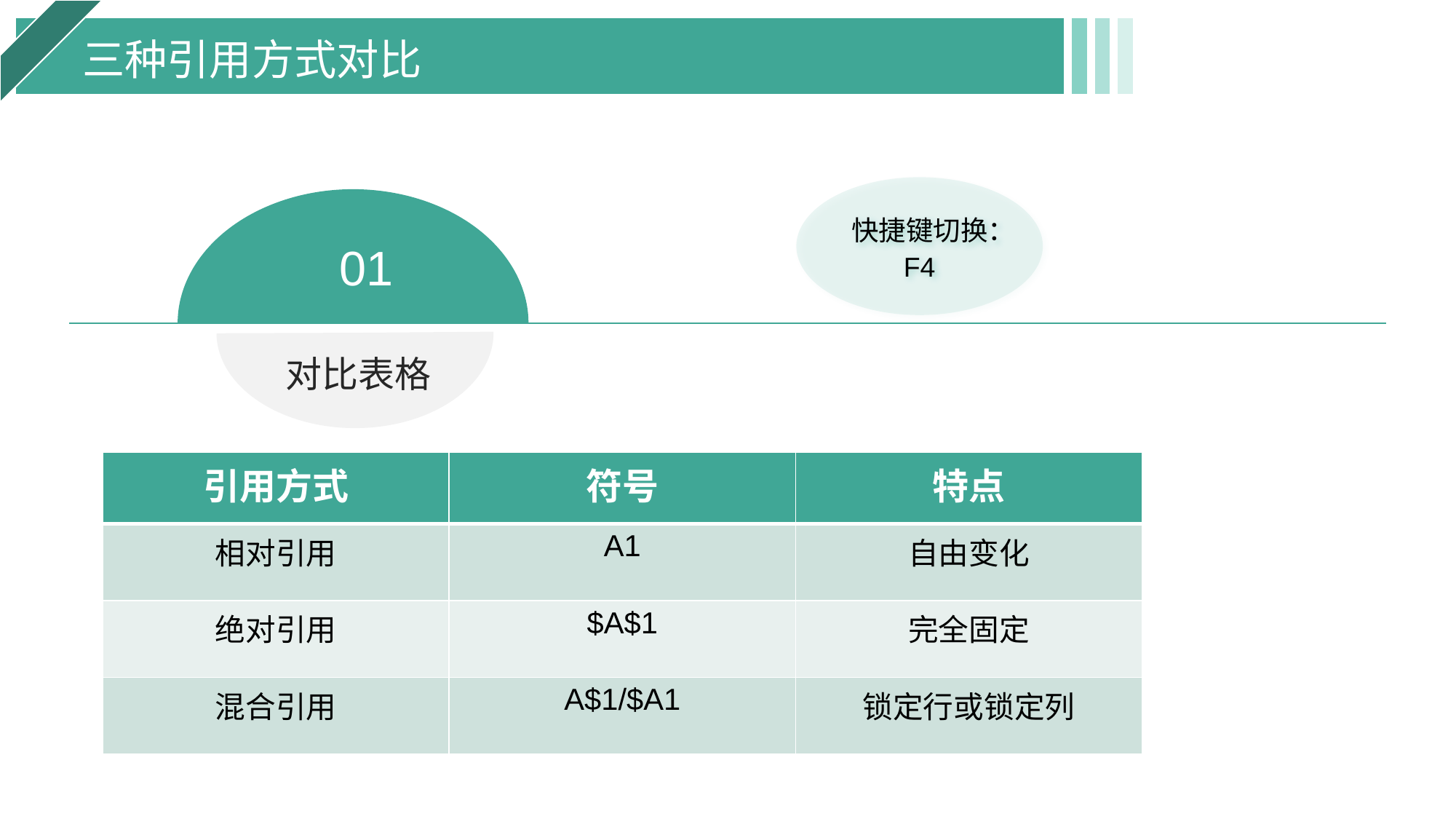

三种引用方式对比

快捷键切换：F4

01
对比表格

| 引用方式 | 符号 | 特点 |
| --- | --- | --- |
| 相对引用 | A1 | 自由变化 |
| 绝对引用 | $A$1 | 完全固定 |
| 混合引用 | A$1/$A1 | 锁定行或锁定列 |